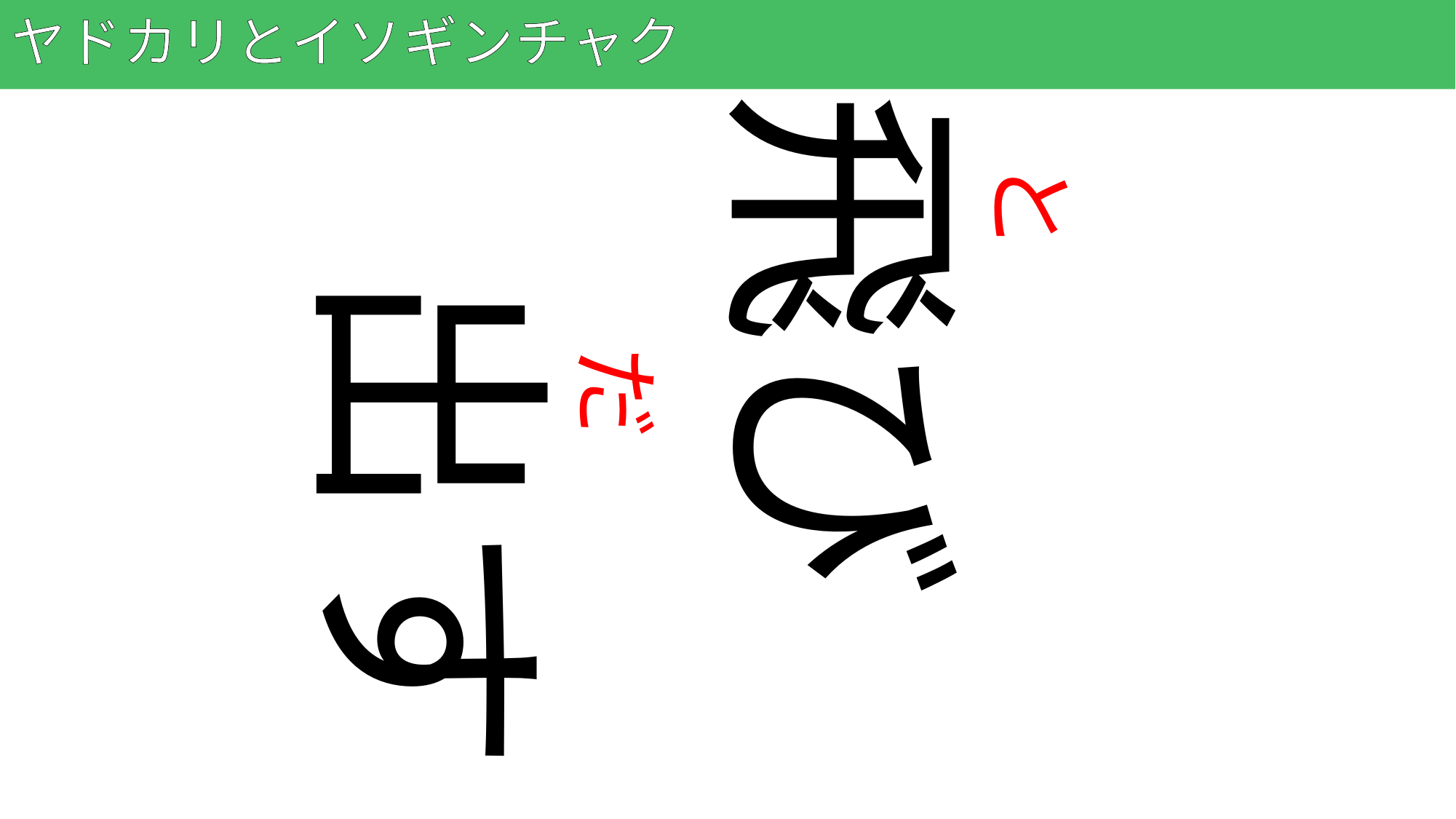

# ヤドカリとイソギンチャク
38
飛び
と
出す
だ